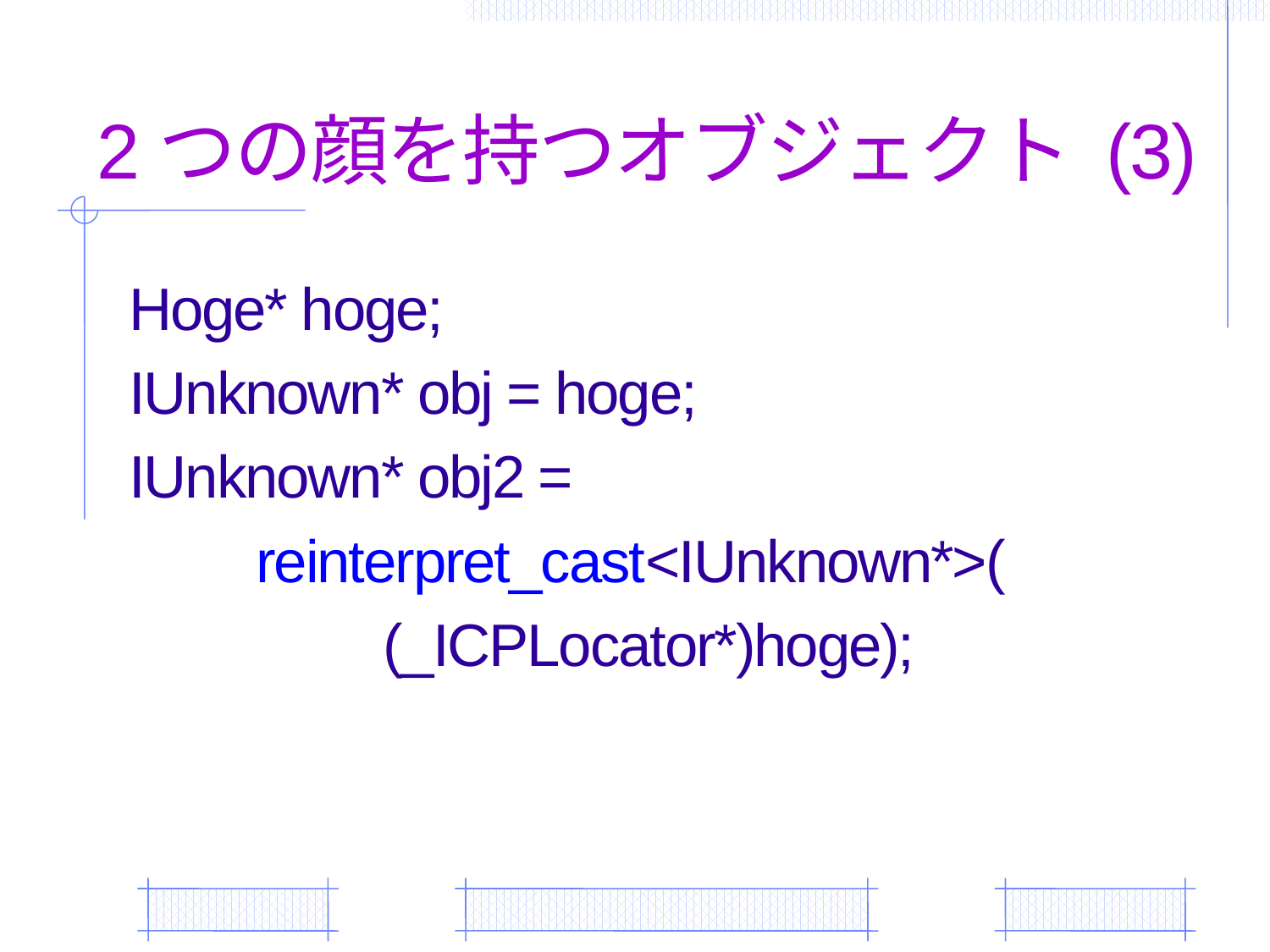

# 2つの顔を持つオブジェクト (3)
Hoge* hoge;
IUnknown* obj = hoge;
IUnknown* obj2 =
	reinterpret_cast<IUnknown*>(
		(_ICPLocator*)hoge);